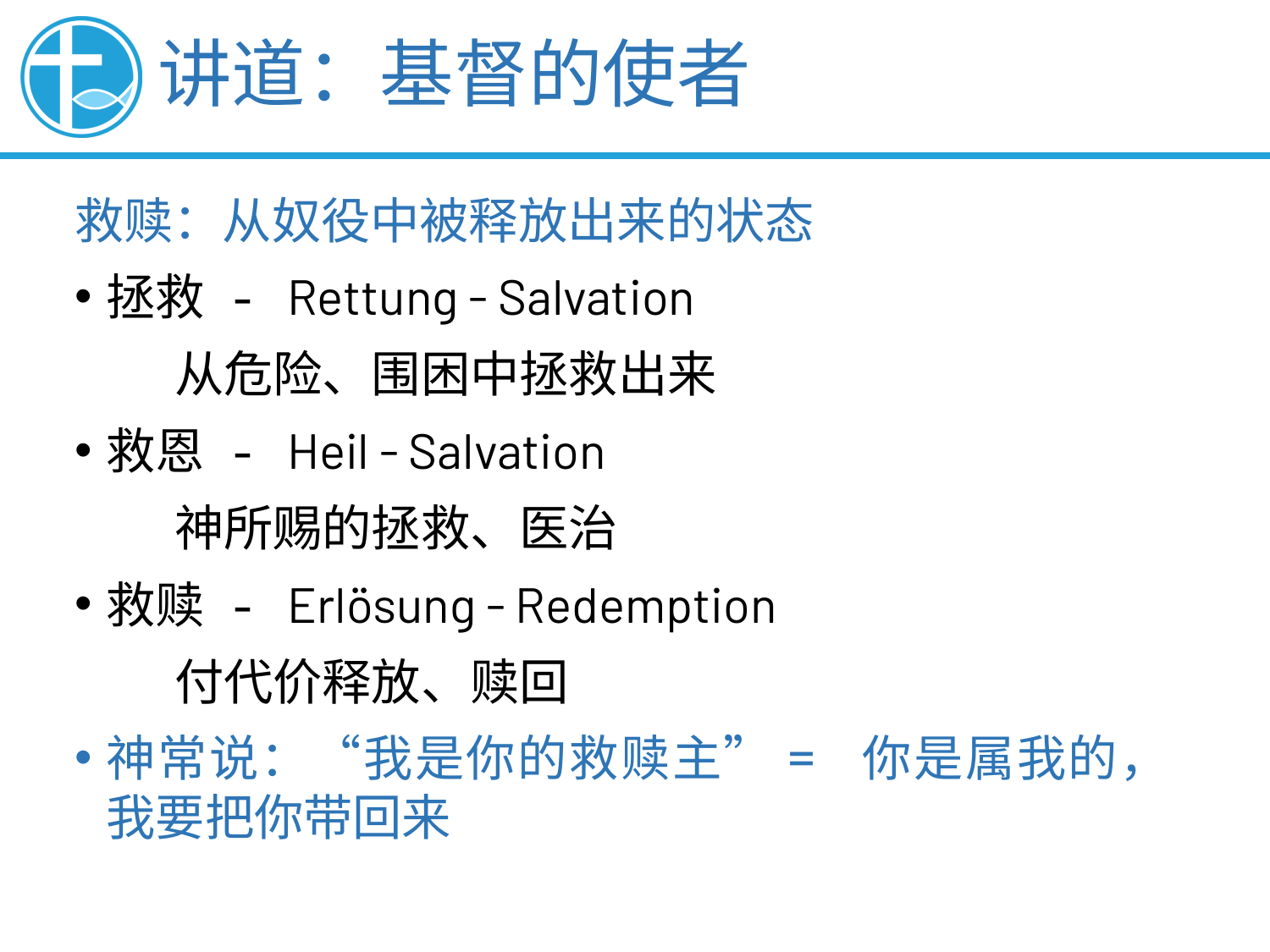

讲道：基督的使者
救赎：从奴役中被释放出来的状态
拯救 - Rettung - Salvation
        从危险、围困中拯救出来
救恩 - Heil - Salvation
        神所赐的拯救、医治
救赎 - Erlösung - Redemption
        付代价释放、赎回
神常说：“我是你的救赎主”= 你是属我的，我要把你带回来